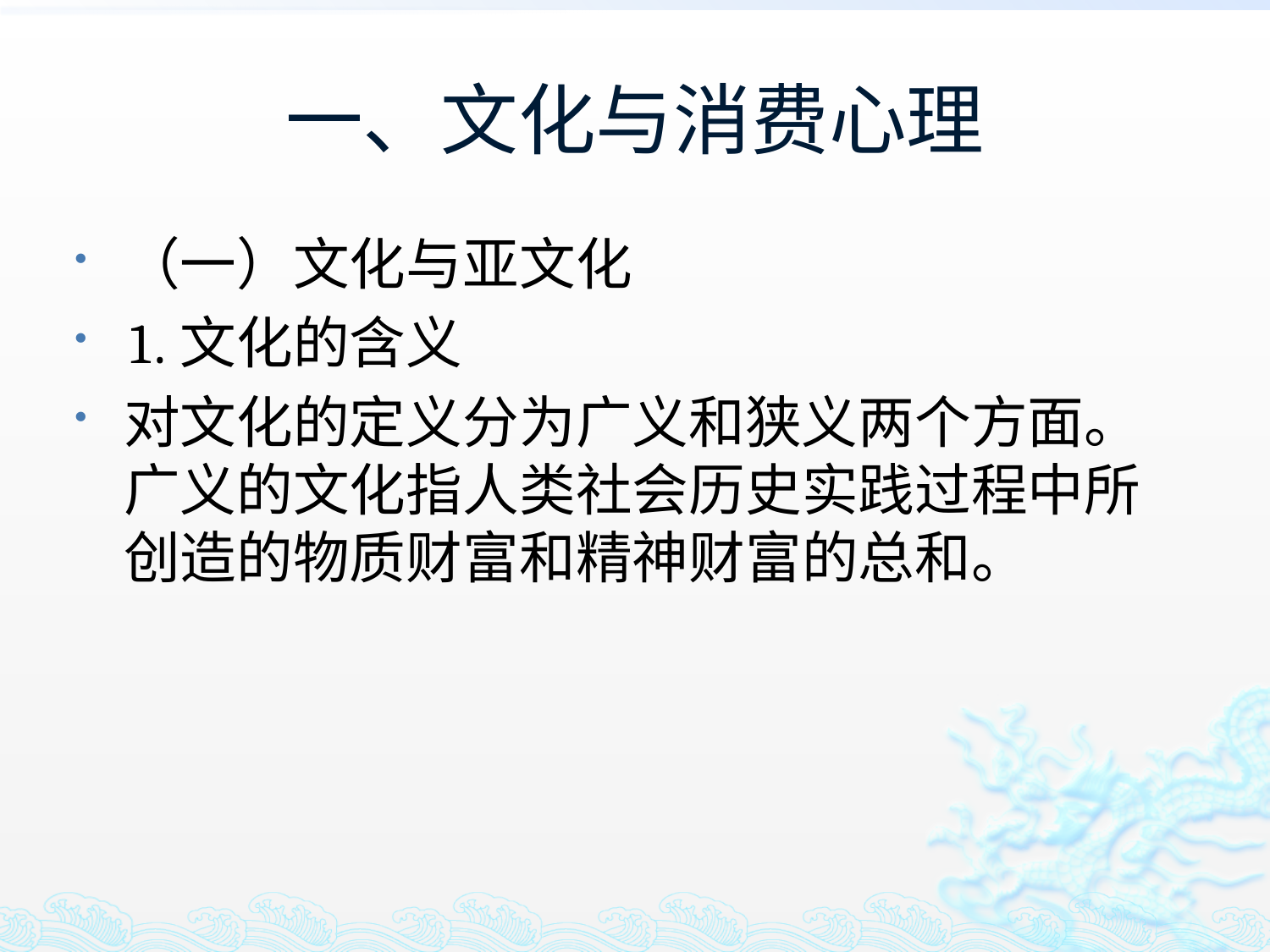

# 一、文化与消费心理
（一）文化与亚文化
1.文化的含义
对文化的定义分为广义和狭义两个方面。广义的文化指人类社会历史实践过程中所创造的物质财富和精神财富的总和。